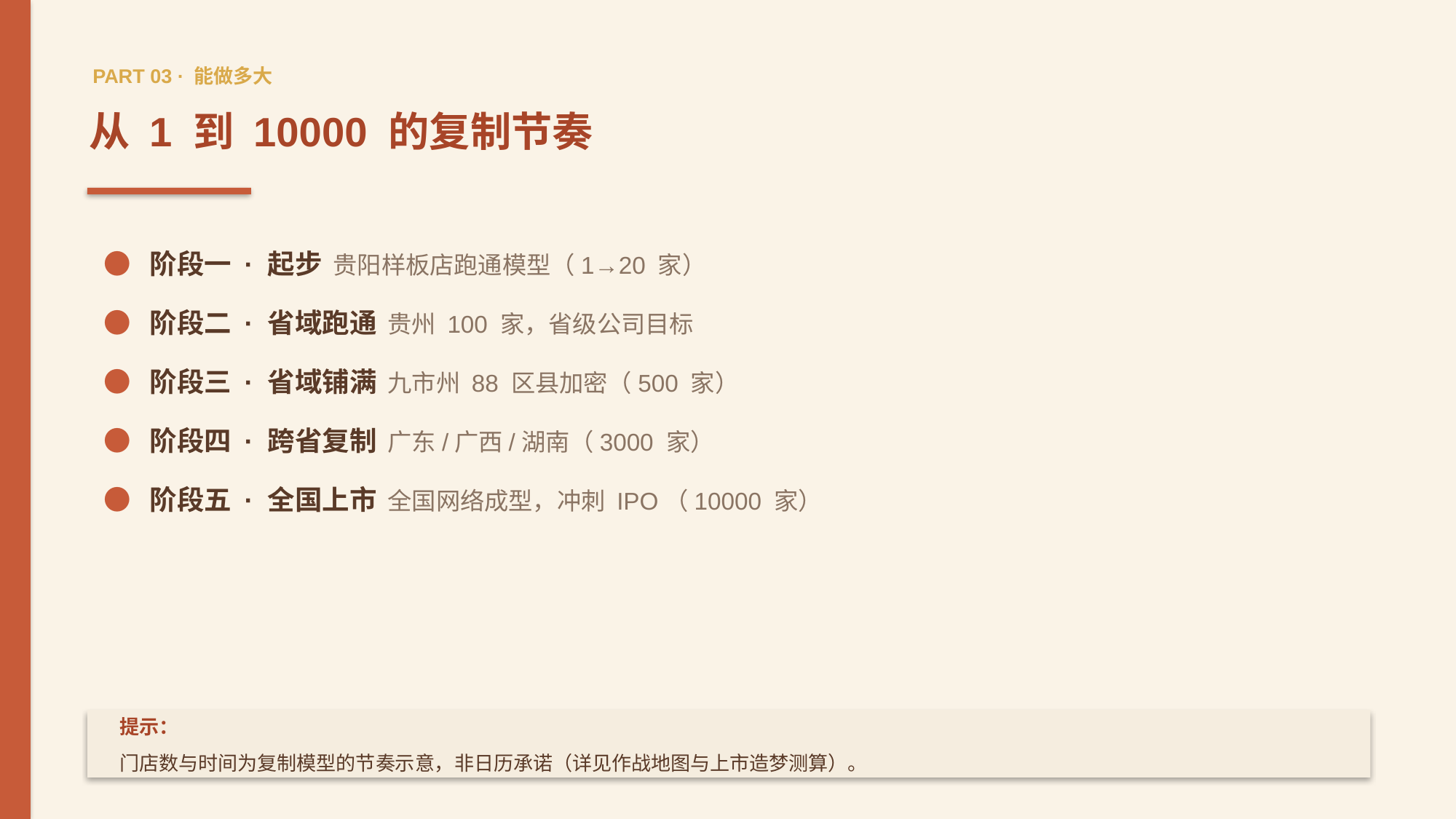

PART 03 · 能做多大
从 1 到 10000 的复制节奏

●  阶段一 · 起步  贵阳样板店跑通模型（1→20 家）
●  阶段二 · 省域跑通  贵州 100 家，省级公司目标
●  阶段三 · 省域铺满  九市州 88 区县加密（500 家）
●  阶段四 · 跨省复制  广东/广西/湖南（3000 家）
●  阶段五 · 全国上市  全国网络成型，冲刺 IPO（10000 家）

提示：
门店数与时间为复制模型的节奏示意，非日历承诺（详见作战地图与上市造梦测算）。